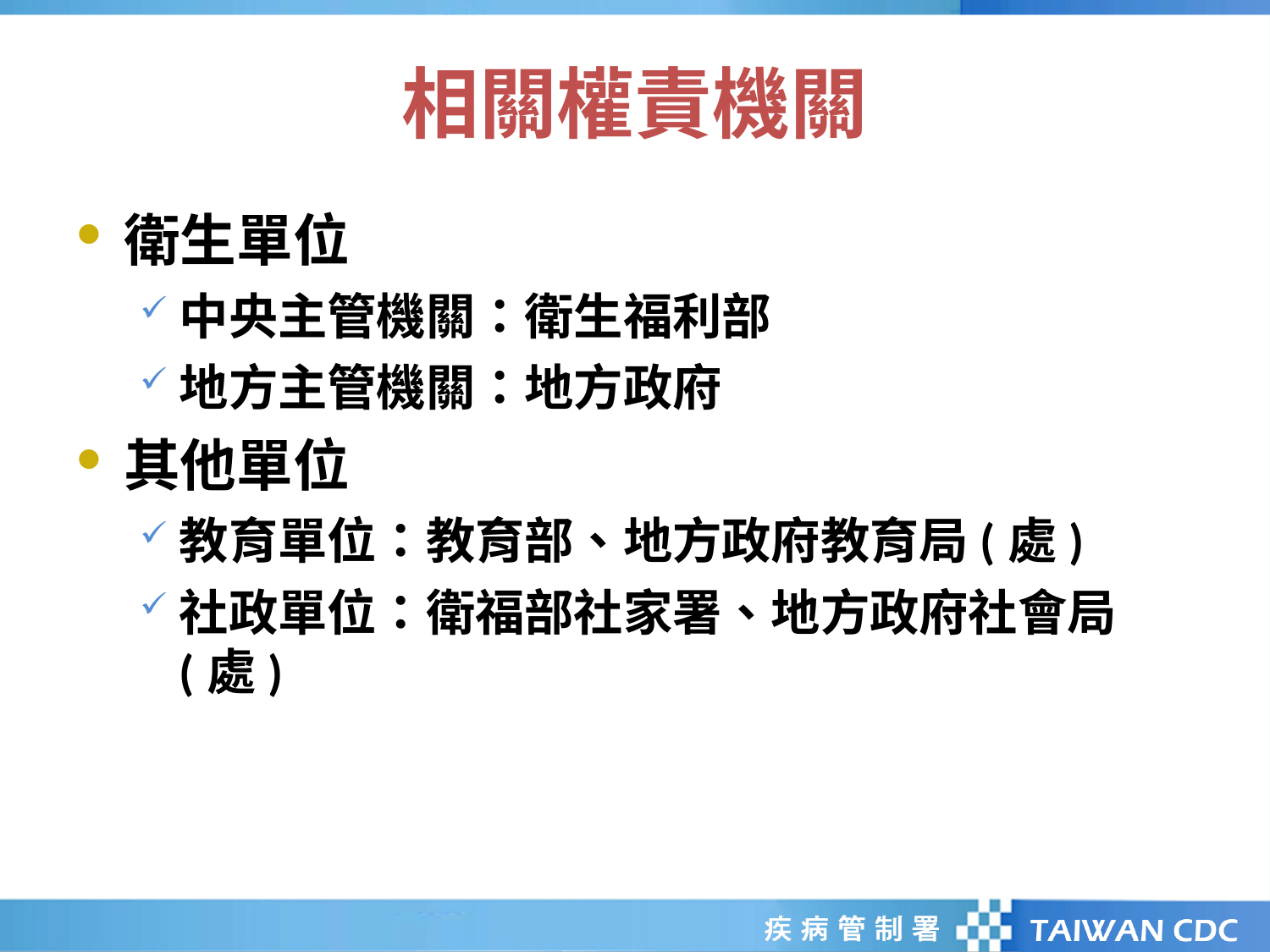

# 相關權責機關
衛生單位
中央主管機關：衛生福利部
地方主管機關：地方政府
其他單位
教育單位：教育部、地方政府教育局(處)
社政單位：衛福部社家署、地方政府社會局(處)